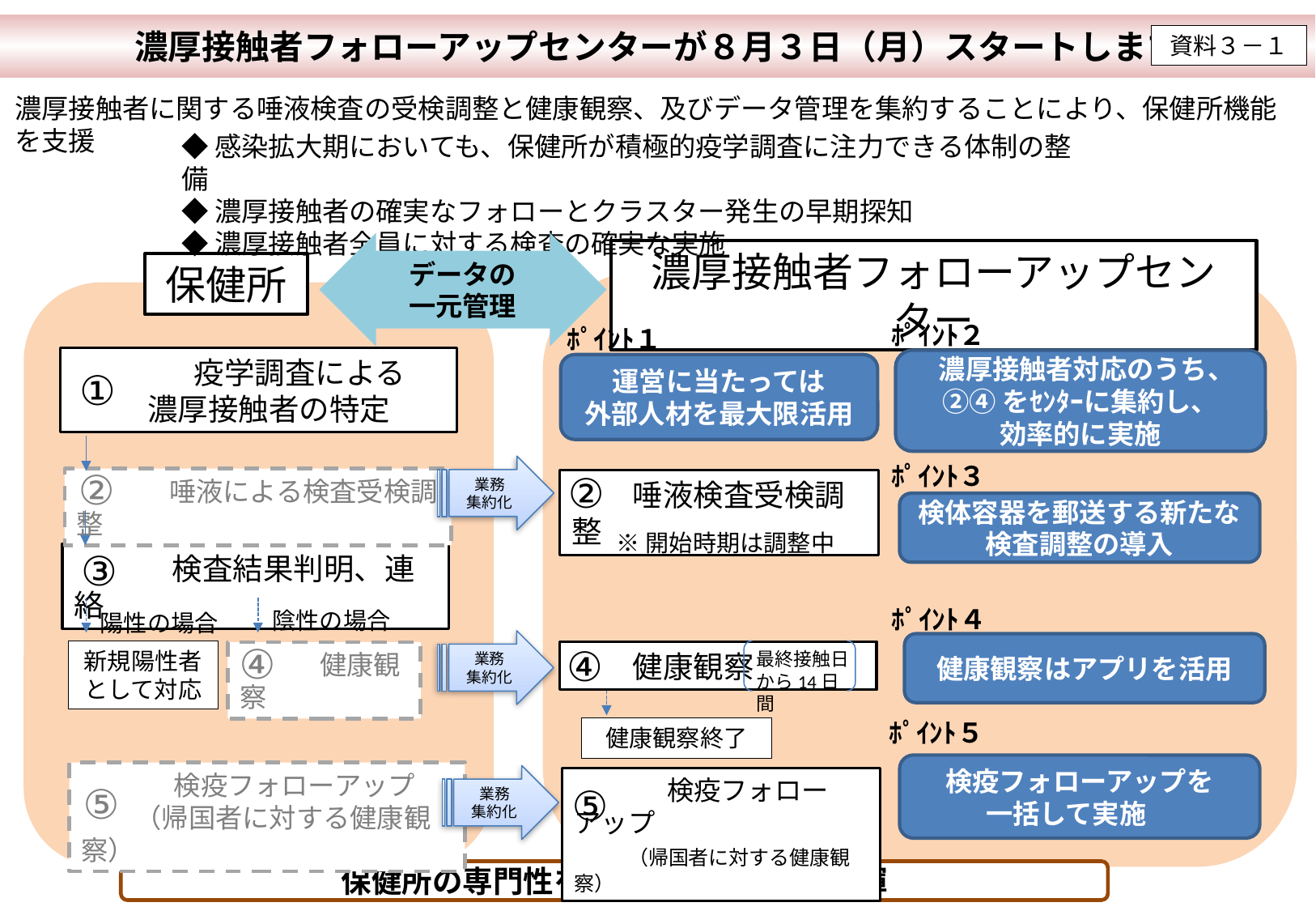

濃厚接触者フォローアップセンターが８月３日（月）スタートします
資料３－１
濃厚接触者に関する唾液検査の受検調整と健康観察、及びデータ管理を集約することにより、保健所機能を支援
◆感染拡大期においても、保健所が積極的疫学調査に注力できる体制の整備
◆濃厚接触者の確実なフォローとクラスター発生の早期探知
◆濃厚接触者全員に対する検査の確実な実施
データの
一元管理
濃厚接触者フォローアップセンター
保健所

ﾎﾟｲﾝﾄ２
ﾎﾟｲﾝﾄ１
　　　　疫学調査による
  濃厚接触者の特定
 濃厚接触者対応のうち、
②④をｾﾝﾀｰに集約し、
効率的に実施
運営に当たっては
外部人材を最大限活用
①
ﾎﾟｲﾝﾄ３
業務
集約化
②
②
　　　  唾液による検査受検調整
　　唾液検査受検調整
検体容器を郵送する新たな検査調整の導入
※開始時期は調整中
③
　　　 検査結果判明、連絡
ﾎﾟｲﾝﾄ４
陰性の場合
陽性の場合
業務
集約化
④
健康観察はアプリを活用
④
新規陽性者として対応

　　健康観察
最終接触日
から14日間
　　　健康観察
ﾎﾟｲﾝﾄ５
健康観察終了
検疫フォローアップを
一括して実施
　　　  検疫フォローアップ
　　（帰国者に対する健康観察）
業務
集約化
　　　  検疫フォローアップ
　　（帰国者に対する健康観察）
⑤
⑤
保健所の専門性を疫学調査に最大限発揮